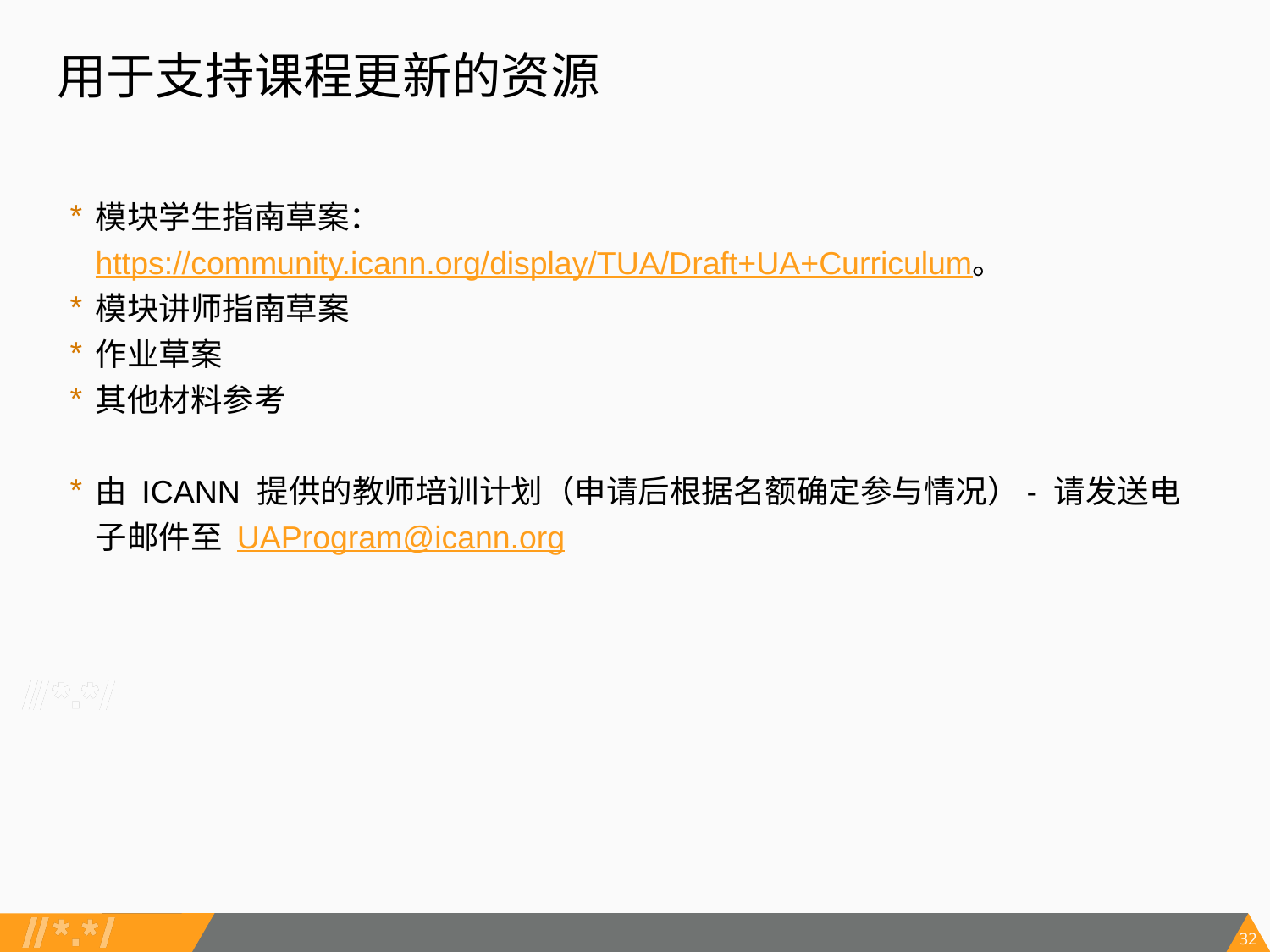

# 用于支持课程更新的资源
模块学生指南草案：https://community.icann.org/display/TUA/Draft+UA+Curriculum。
模块讲师指南草案
作业草案
其他材料参考

由 ICANN 提供的教师培训计划（申请后根据名额确定参与情况）- 请发送电子邮件至 UAProgram@icann.org